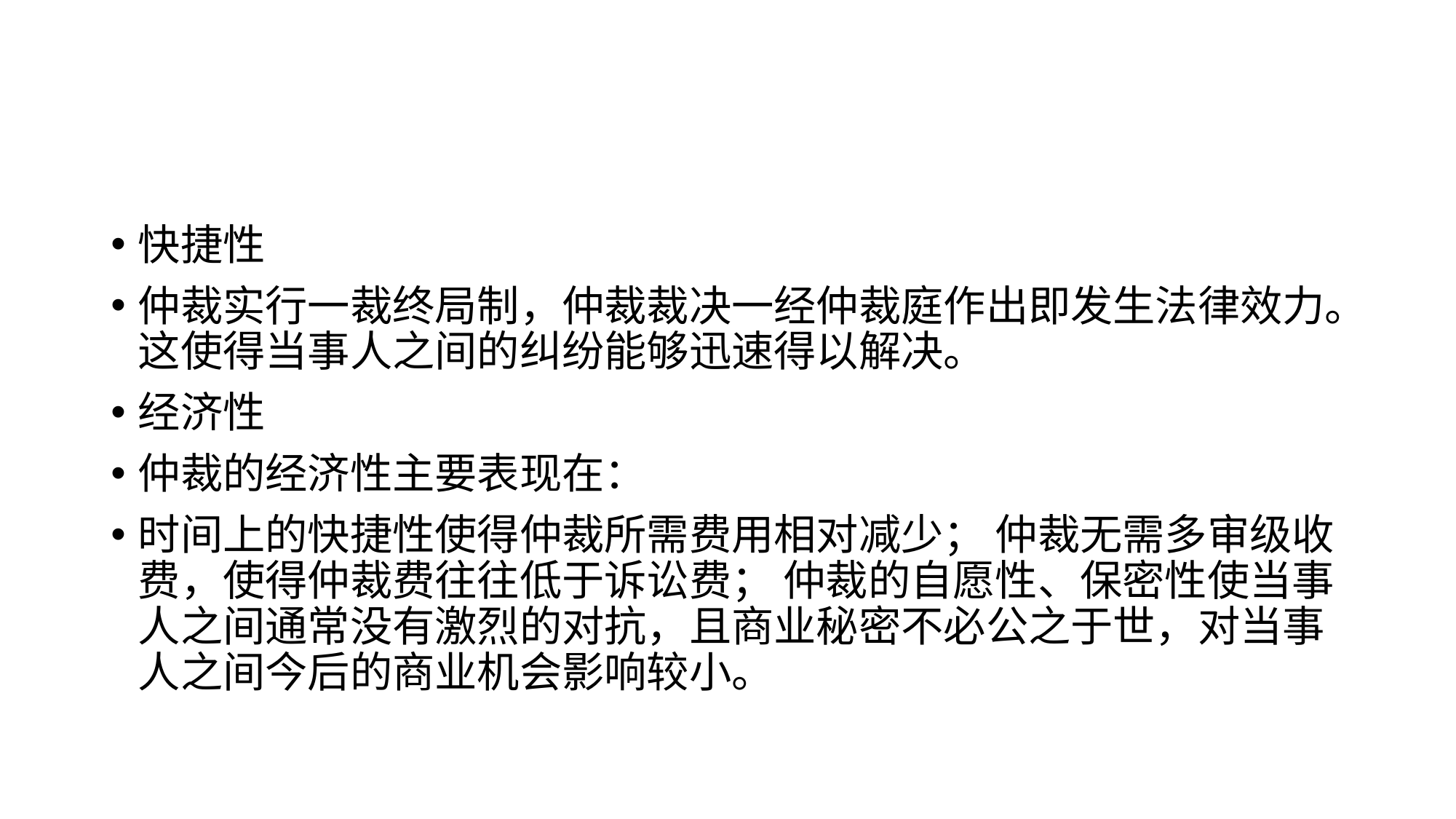

#
快捷性
仲裁实行一裁终局制，仲裁裁决一经仲裁庭作出即发生法律效力。这使得当事人之间的纠纷能够迅速得以解决。
经济性
仲裁的经济性主要表现在：
时间上的快捷性使得仲裁所需费用相对减少； 仲裁无需多审级收费，使得仲裁费往往低于诉讼费； 仲裁的自愿性、保密性使当事人之间通常没有激烈的对抗，且商业秘密不必公之于世，对当事人之间今后的商业机会影响较小。